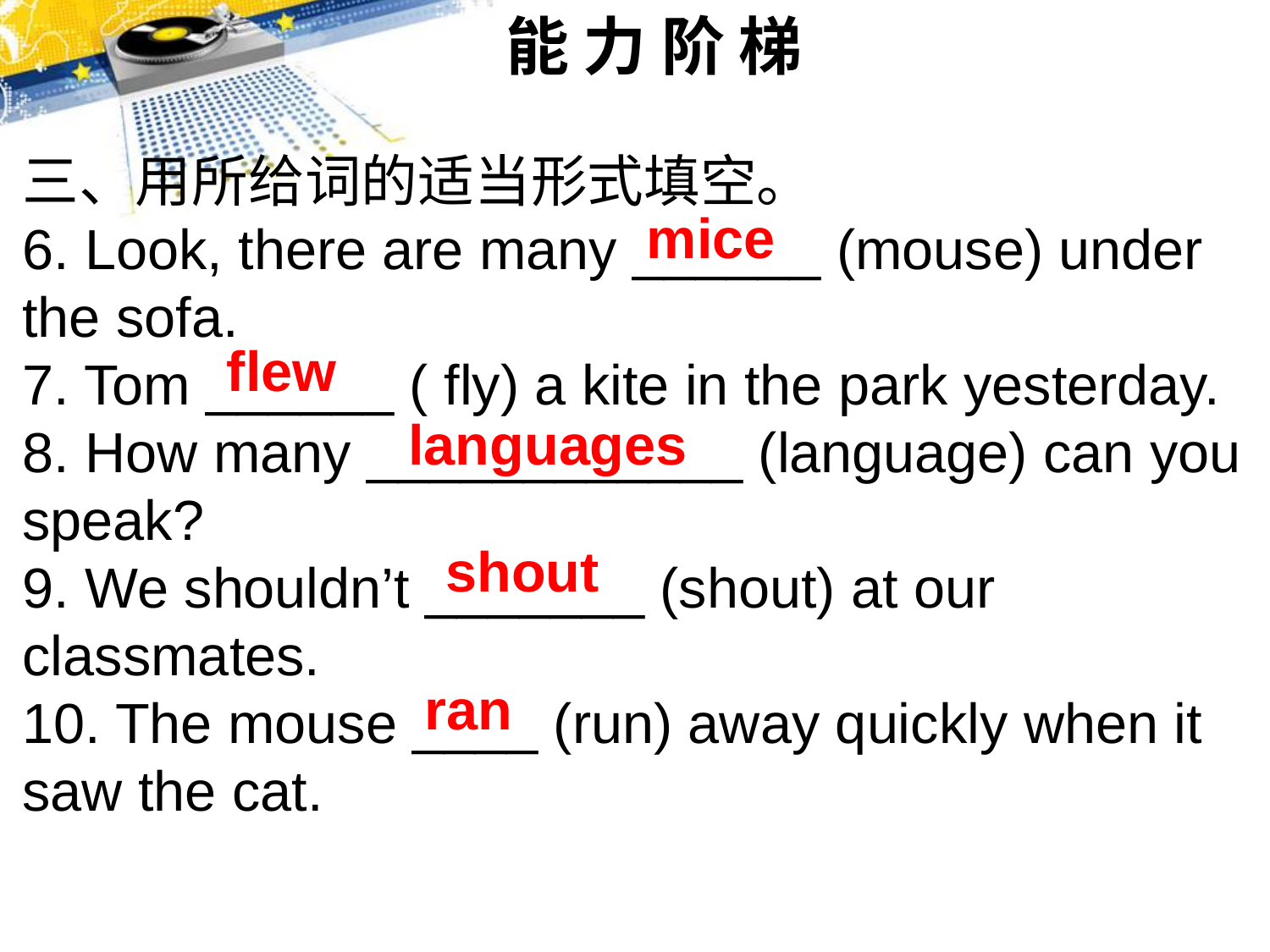

能 力 阶 梯
三、用所给词的适当形式填空。
6. Look, there are many ______ (mouse) under the sofa.
7. Tom ______ ( fly) a kite in the park yesterday.
8. How many ____________ (language) can you speak?
9. We shouldn’t _______ (shout) at our classmates.
10. The mouse ____ (run) away quickly when it saw the cat.
mice
flew
 languages
shout
ran